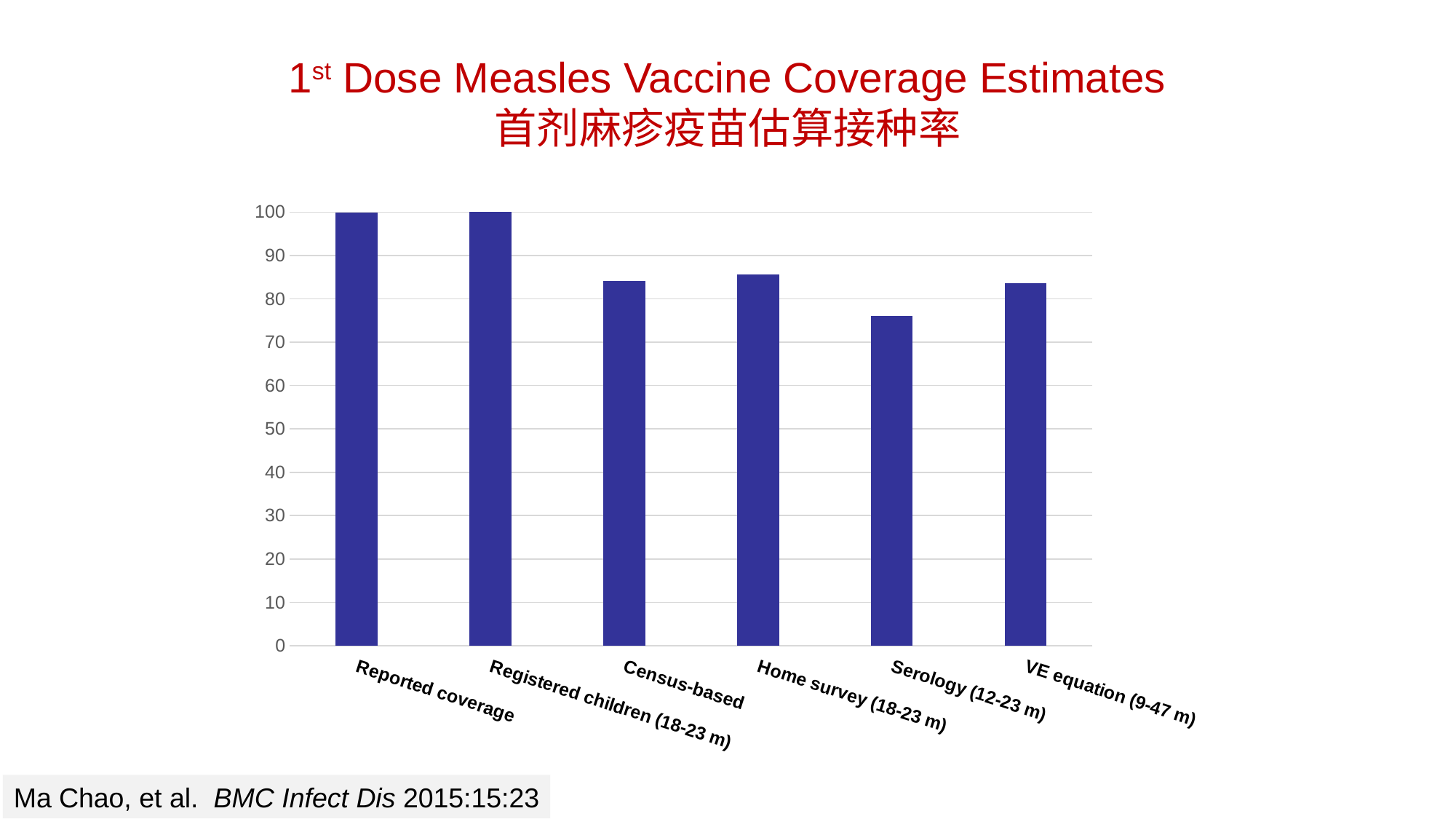

# 1st Dose Measles Vaccine Coverage Estimates 首剂麻疹疫苗估算接种率

### Chart

| Category | % Vaccinated/immune |
|---|---|
| Reported coverage | 99.9 |
| Registered children (18-23 m) | 100.0 |
| Census-based | 84.1 |
| Home survey (18-23 m) | 85.7 |
| Serology (12-23 m) | 76.1 |
| VE equation (9-47 m) | 83.6 |
Ma Chao, et al.  BMC Infect Dis 2015:15:23